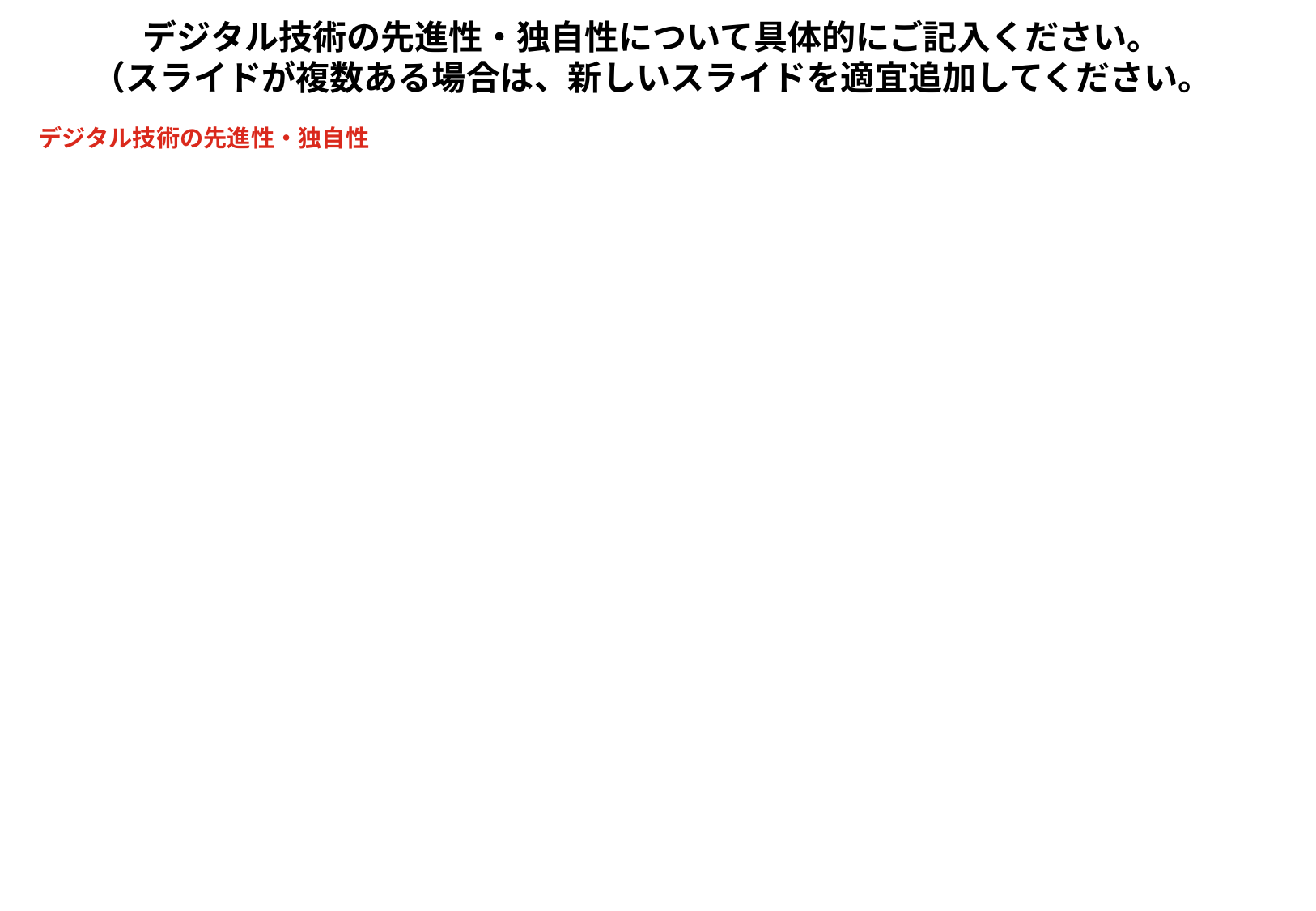

デジタル技術の先進性・独自性について具体的にご記入ください。
（スライドが複数ある場合は、新しいスライドを適宜追加してください。
デジタル技術の先進性・独自性